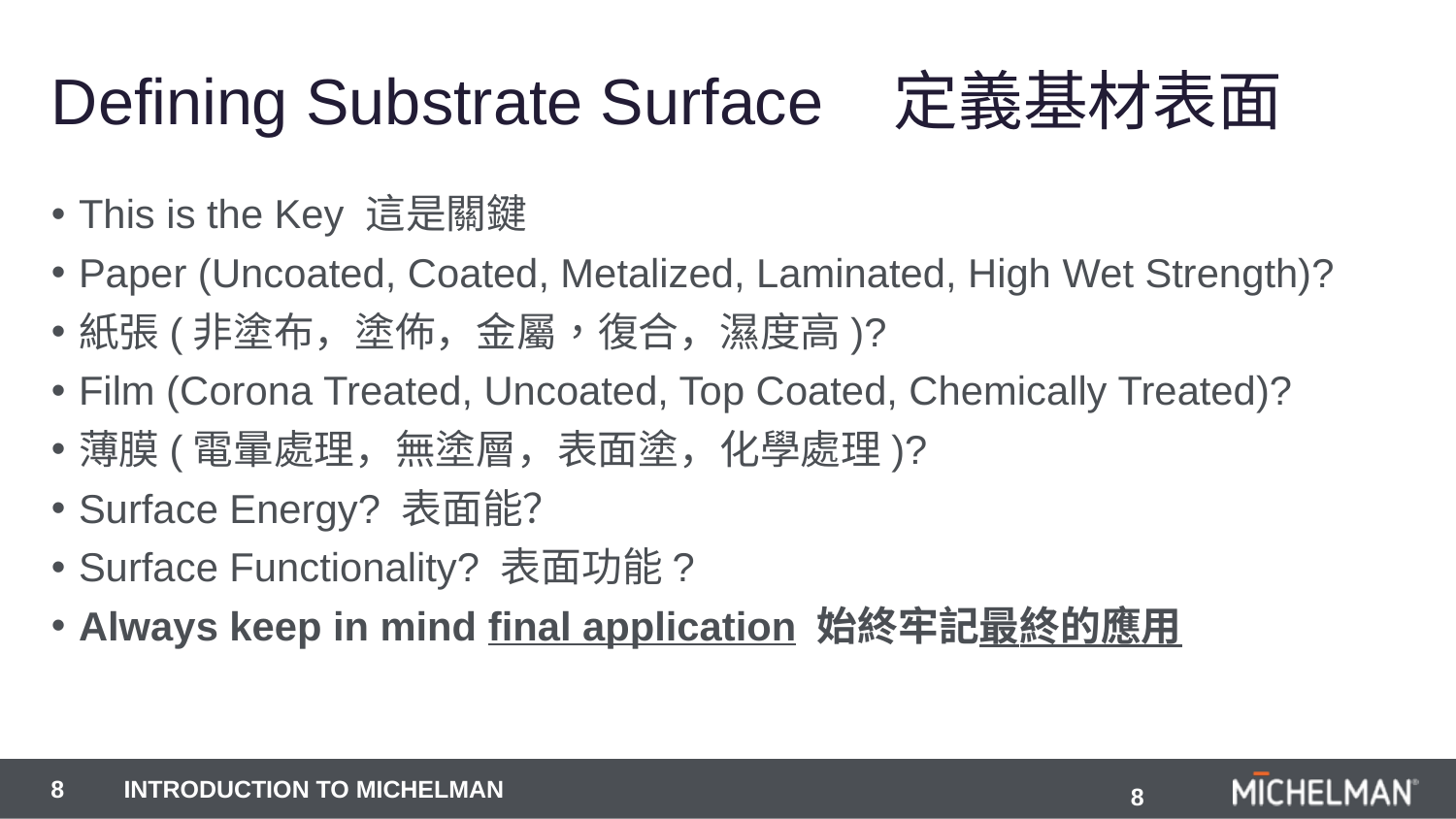

# Defining Substrate Surface   定義基材表面
This is the Key 這是關鍵
Paper (Uncoated, Coated, Metalized, Laminated, High Wet Strength)?
紙張(非塗布，塗佈，金屬，復合，濕度高)?
Film (Corona Treated, Uncoated, Top Coated, Chemically Treated)?
薄膜(電暈處理，無塗層，表面塗，化學處理)?
Surface Energy? 表面能？
Surface Functionality? 表面功能?
Always keep in mind final application 始終牢記最終的應用

8
Introduction to Michelman
8